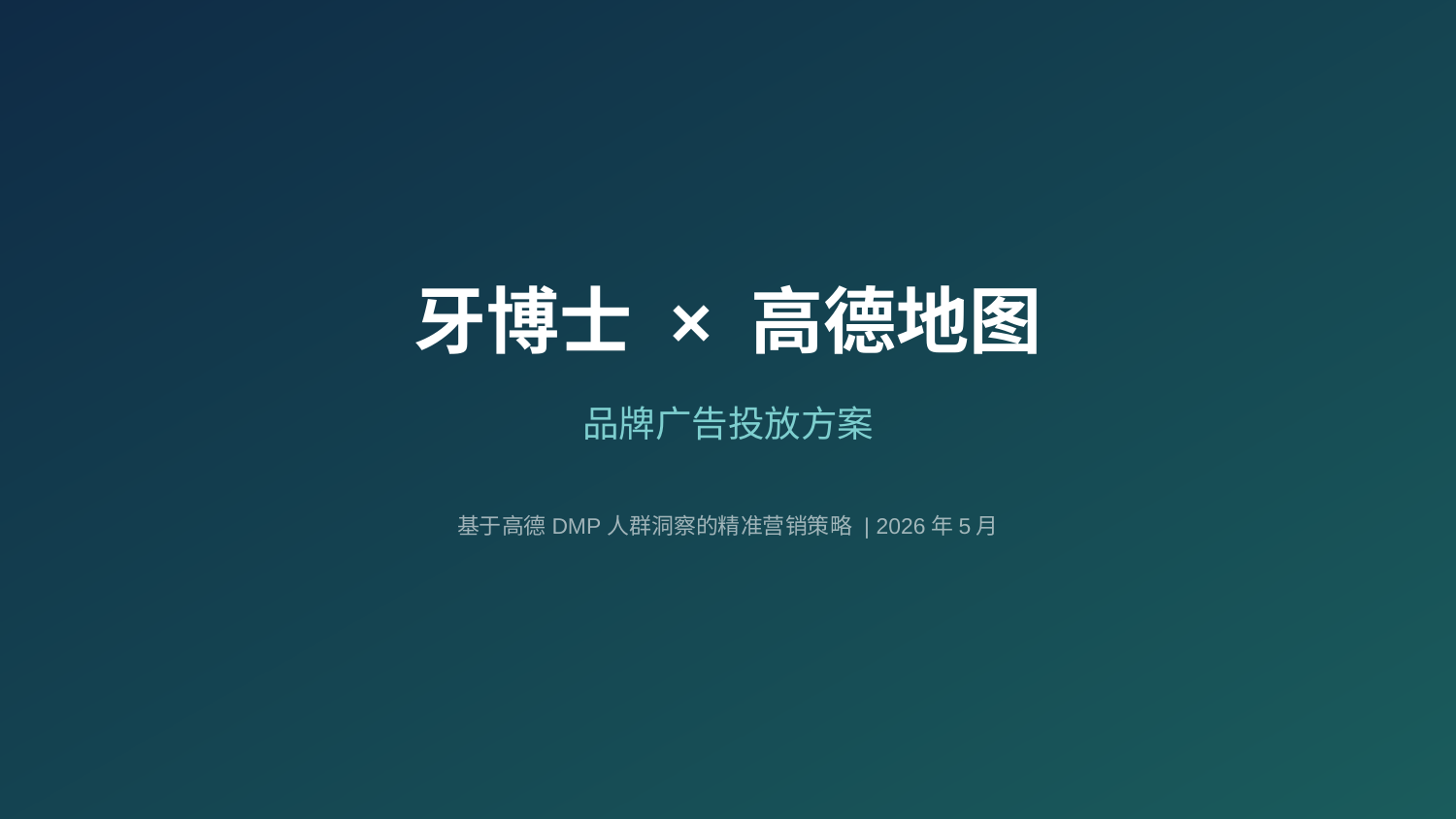

牙博士 × 高德地图
品牌广告投放方案
基于高德DMP人群洞察的精准营销策略 | 2026年5月